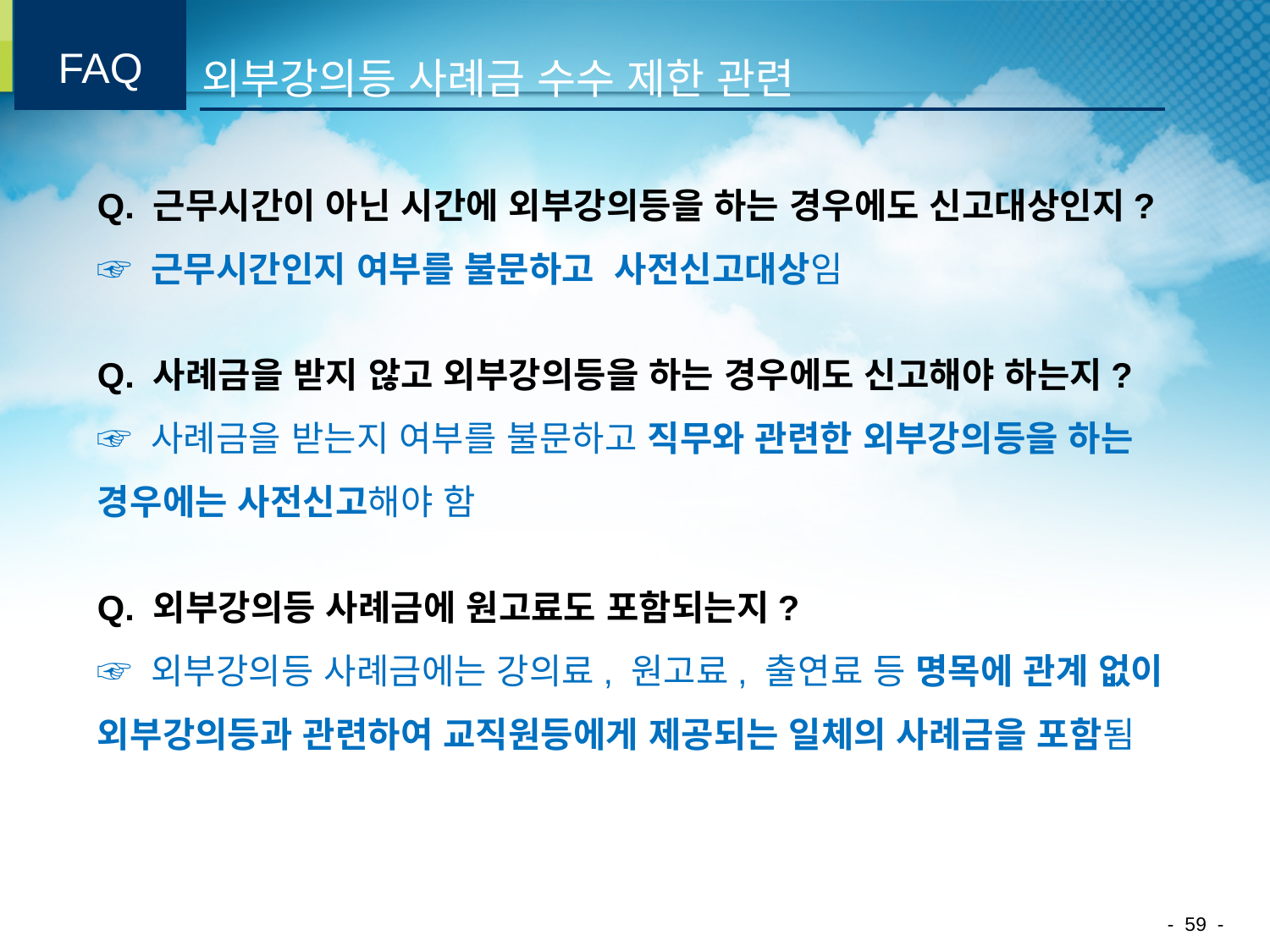

| FAQ |  | 외부강의등 사례금 수수 제한 관련 |
| --- | --- | --- |
Q. 근무시간이 아닌 시간에 외부강의등을 하는 경우에도 신고대상인지?
☞ 근무시간인지 여부를 불문하고  사전신고대상임

Q. 사례금을 받지 않고 외부강의등을 하는 경우에도 신고해야 하는지?
☞ 사례금을 받는지 여부를 불문하고 직무와 관련한 외부강의등을 하는 경우에는 사전신고해야 함

Q. 외부강의등 사례금에 원고료도 포함되는지?
☞ 외부강의등 사례금에는 강의료, 원고료, 출연료 등 명목에 관계 없이 외부강의등과 관련하여 교직원등에게 제공되는 일체의 사례금을 포함됨
-  59  -